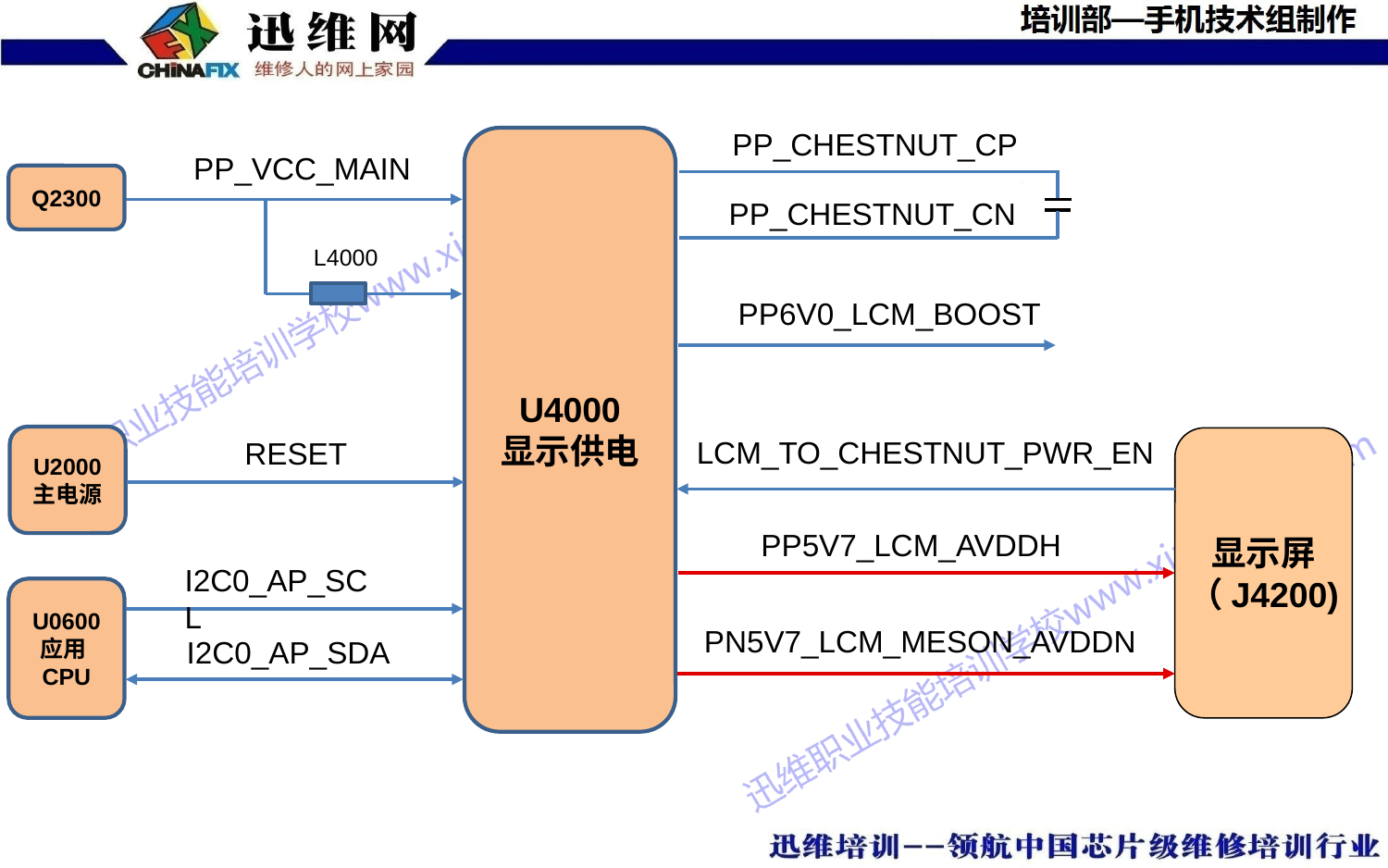

PP_CHESTNUT_CP
U4000
显示供电
PP_VCC_MAIN
Q2300
PP_CHESTNUT_CN
L4000

PP6V0_LCM_BOOST
U2000
主电源
LCM_TO_CHESTNUT_PWR_EN
RESET
显示屏
（J4200)
PP5V7_LCM_AVDDH
I2C0_AP_SCL
U0600
应用CPU
PN5V7_LCM_MESON_AVDDN
I2C0_AP_SDA